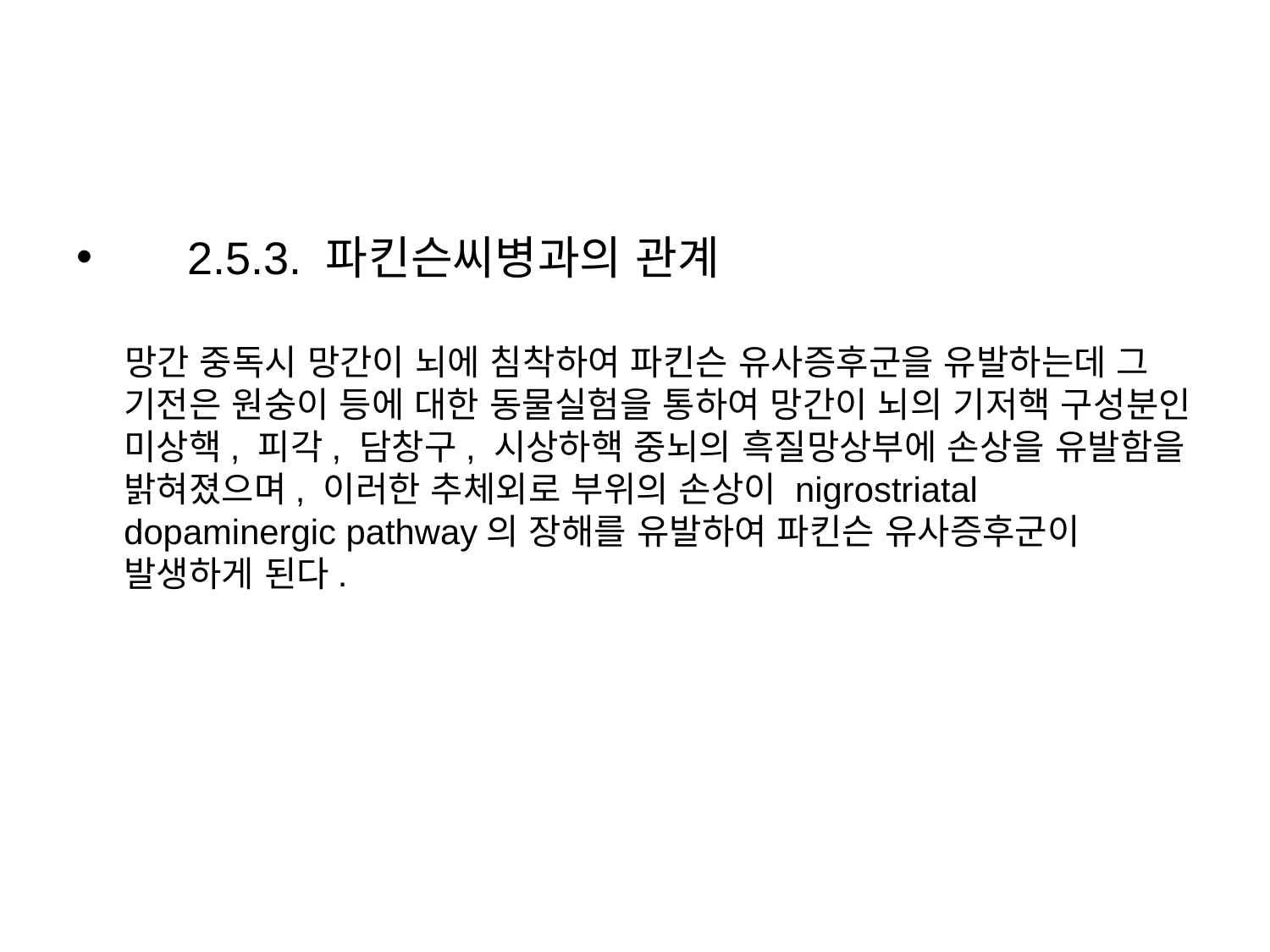

2.5.3. 파킨슨씨병과의 관계

    망간 중독시 망간이 뇌에 침착하여 파킨슨 유사증후군을 유발하는데 그 기전은 원숭이 등에 대한 동물실험을 통하여 망간이 뇌의 기저핵 구성분인 미상핵, 피각, 담창구, 시상하핵 중뇌의 흑질망상부에 손상을 유발함을 밝혀졌으며, 이러한 추체외로 부위의 손상이 nigrostriatal dopaminergic pathway의 장해를 유발하여 파킨슨 유사증후군이 발생하게 된다.